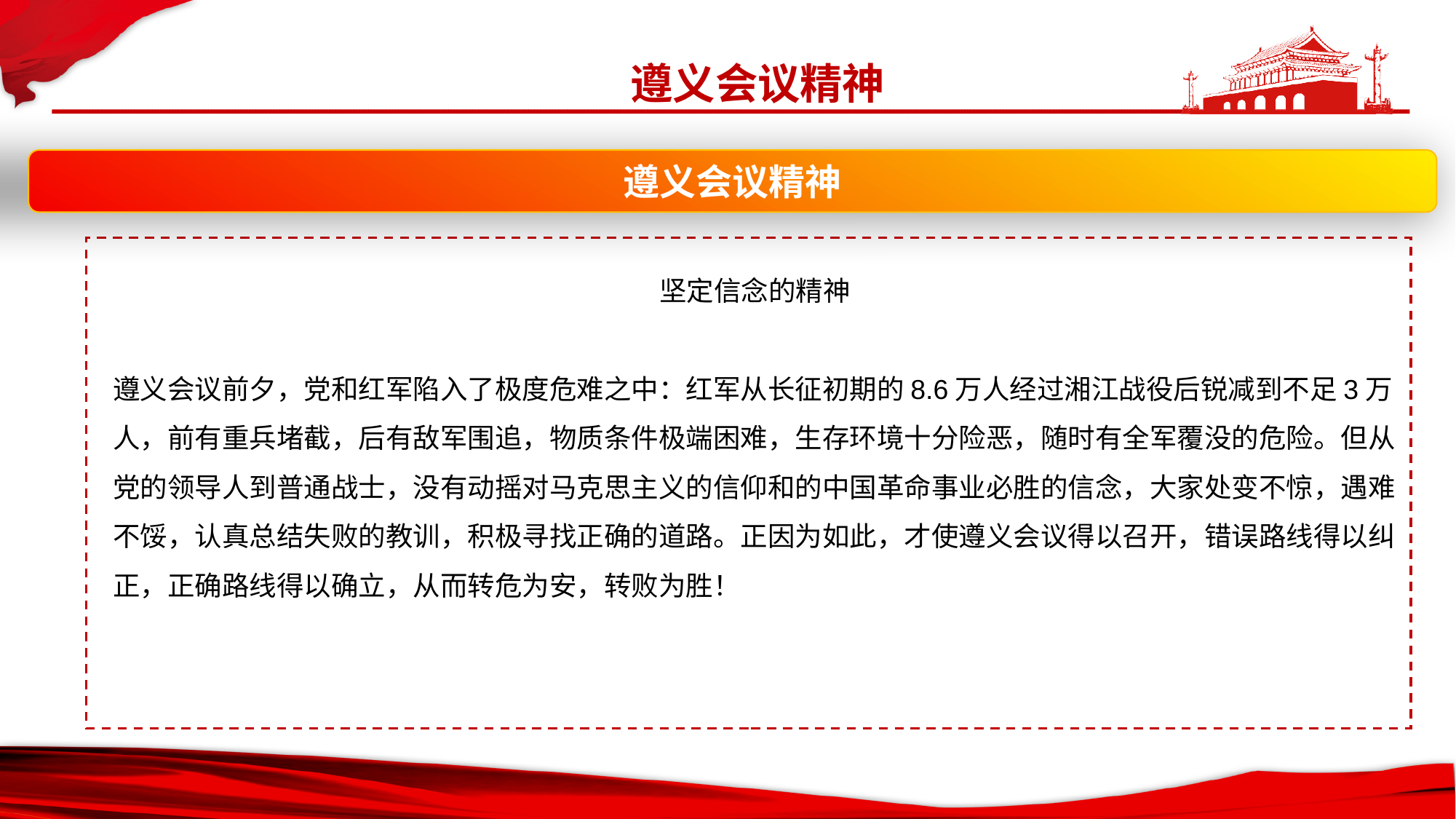

遵义会议精神
遵义会议精神

坚定信念的精神

遵义会议前夕，党和红军陷入了极度危难之中：红军从长征初期的8.6万人经过湘江战役后锐减到不足3万人，前有重兵堵截，后有敌军围追，物质条件极端困难，生存环境十分险恶，随时有全军覆没的危险。但从党的领导人到普通战士，没有动摇对马克思主义的信仰和的中国革命事业必胜的信念，大家处变不惊，遇难不馁，认真总结失败的教训，积极寻找正确的道路。正因为如此，才使遵义会议得以召开，错误路线得以纠正，正确路线得以确立，从而转危为安，转败为胜！